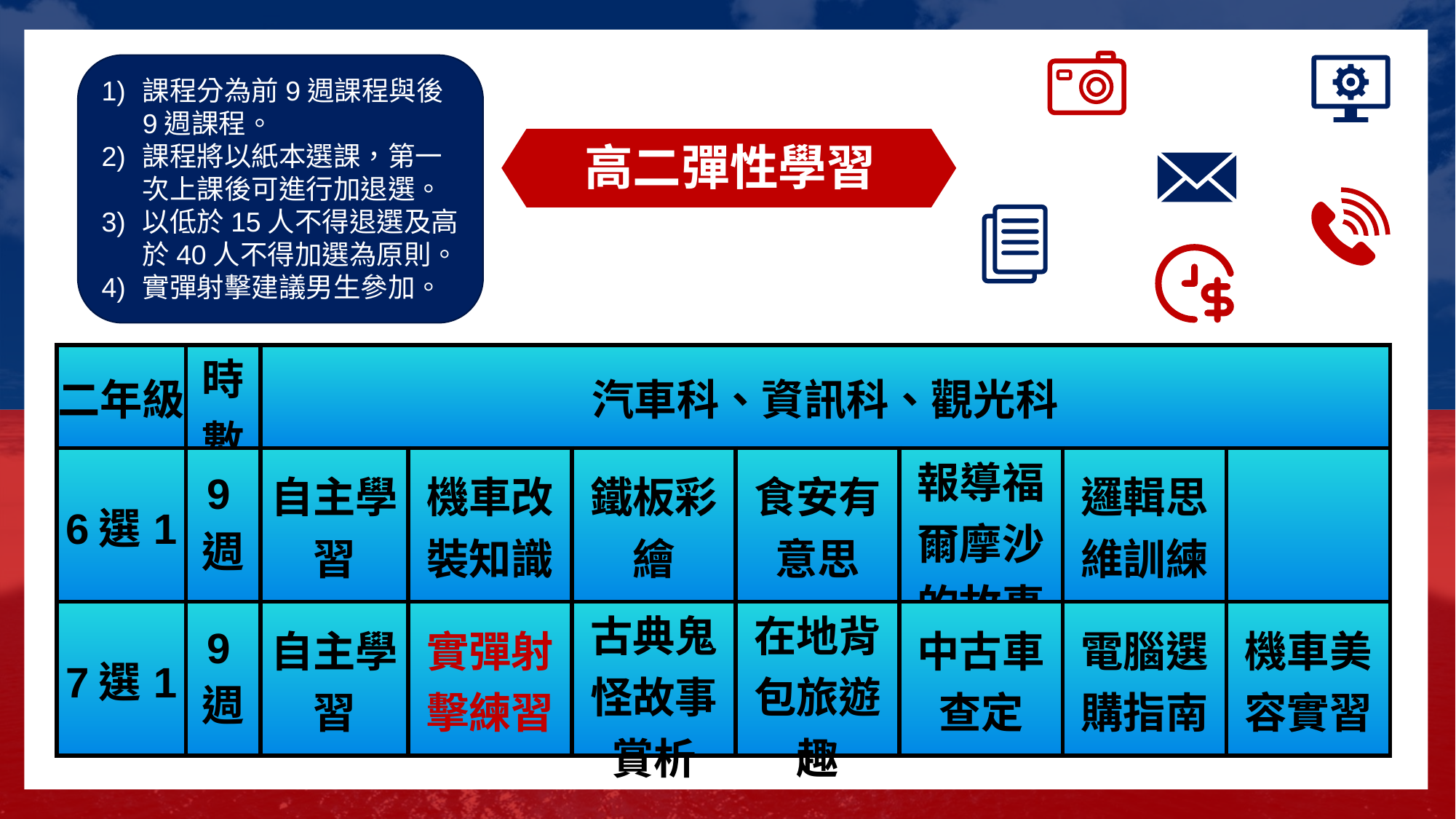

課程分為前9週課程與後9週課程。
課程將以紙本選課，第一次上課後可進行加退選。
以低於15人不得退選及高於40人不得加選為原則。
實彈射擊建議男生參加。

高二彈性學習

| 二年級 | 時數 | 汽車科、資訊科、觀光科 |  |  |  |  |  |  |
| --- | --- | --- | --- | --- | --- | --- | --- | --- |
| 6選1 | 9週 | 自主學習 | 機車改裝知識 | 鐵板彩繪 | 食安有意思 | 報導福爾摩沙的故事 | 邏輯思維訓練 |  |
| 7選1 | 9週 | 自主學習 | 實彈射擊練習 | 古典鬼怪故事賞析 | 在地背包旅遊趣 | 中古車查定 | 電腦選購指南 | 機車美容實習 |